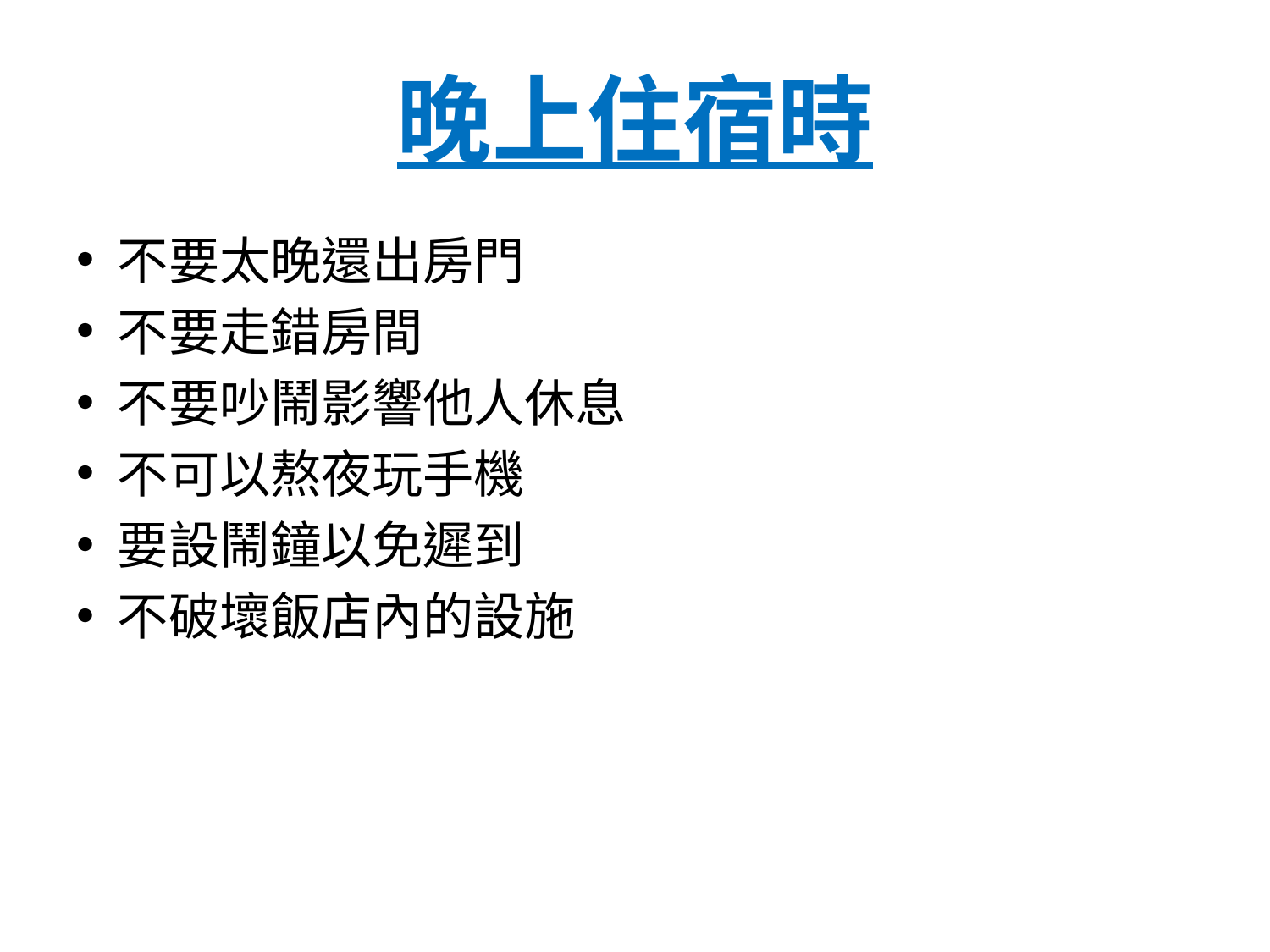

# 晚上住宿時
不要太晚還出房門
不要走錯房間
不要吵鬧影響他人休息
不可以熬夜玩手機
要設鬧鐘以免遲到
不破壞飯店內的設施